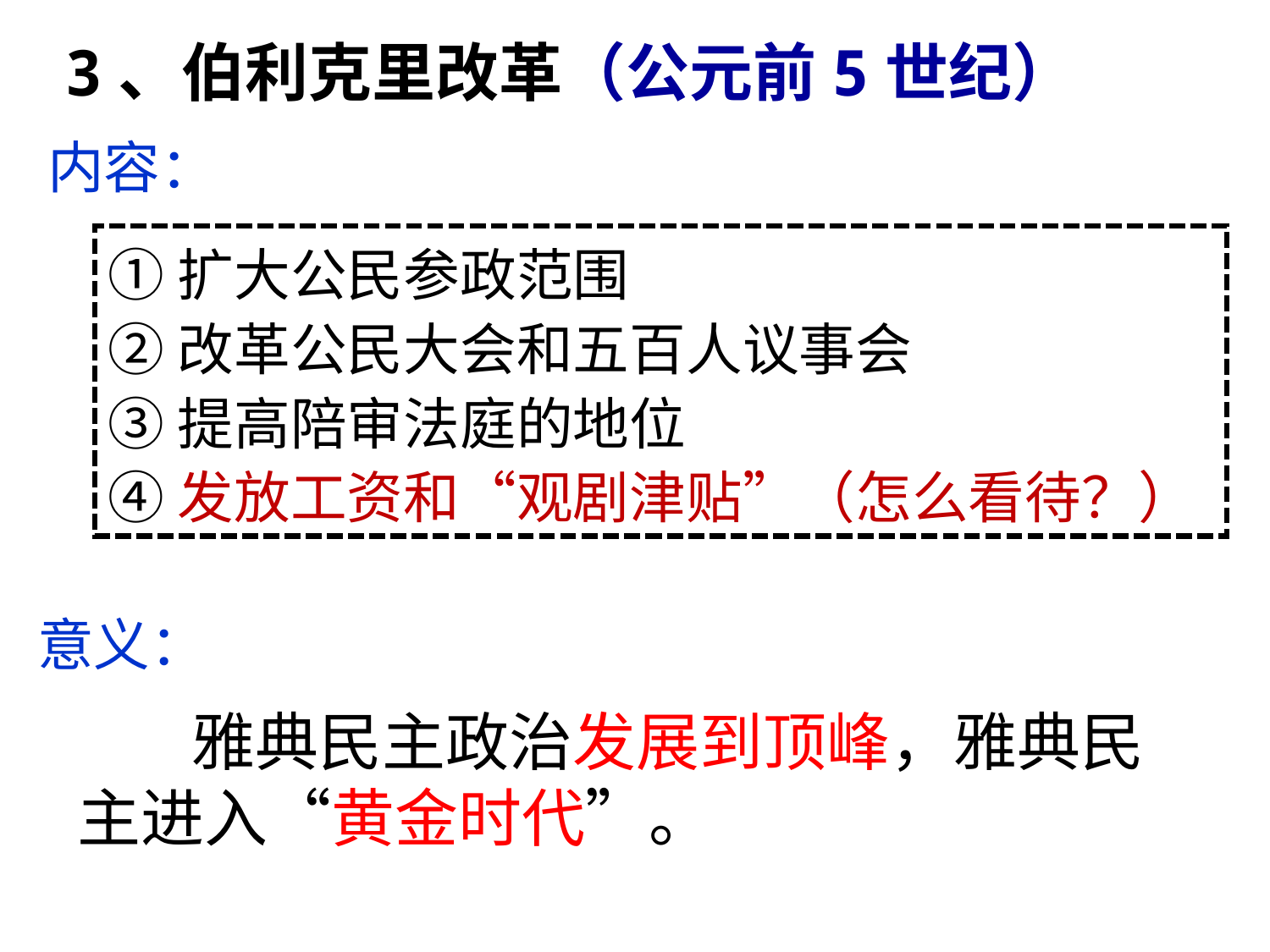

3、伯利克里改革（公元前5世纪）
内容：
①扩大公民参政范围
②改革公民大会和五百人议事会
③提高陪审法庭的地位
④发放工资和“观剧津贴”（怎么看待？）
意义：
       雅典民主政治发展到顶峰，雅典民主进入“黄金时代”。